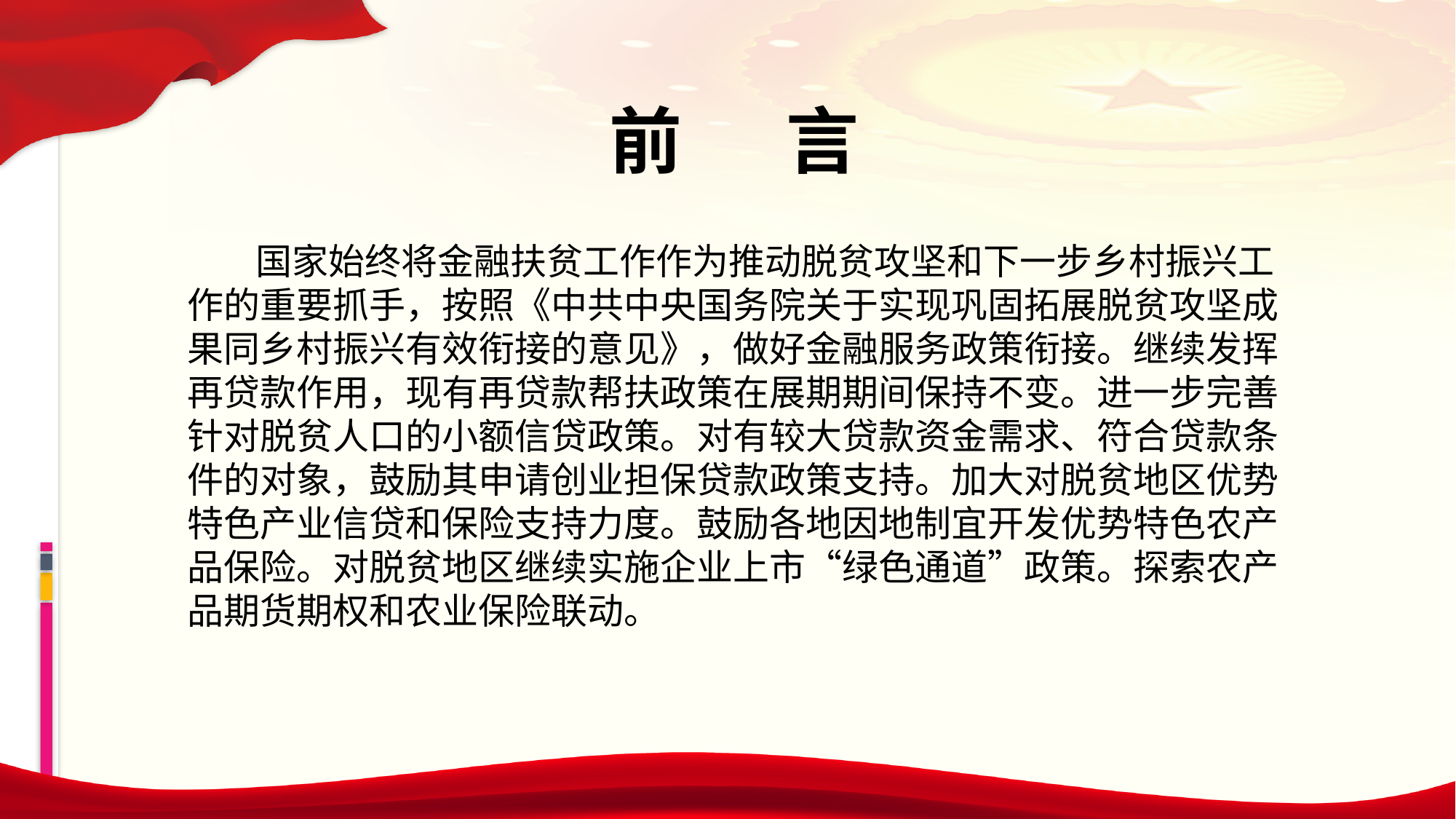

前      言
        国家始终将金融扶贫工作作为推动脱贫攻坚和下一步乡村振兴工作的重要抓手，按照《中共中央国务院关于实现巩固拓展脱贫攻坚成果同乡村振兴有效衔接的意见》，做好金融服务政策衔接。继续发挥再贷款作用，现有再贷款帮扶政策在展期期间保持不变。进一步完善针对脱贫人口的小额信贷政策。对有较大贷款资金需求、符合贷款条件的对象，鼓励其申请创业担保贷款政策支持。加大对脱贫地区优势特色产业信贷和保险支持力度。鼓励各地因地制宜开发优势特色农产品保险。对脱贫地区继续实施企业上市“绿色通道”政策。探索农产品期货期权和农业保险联动。